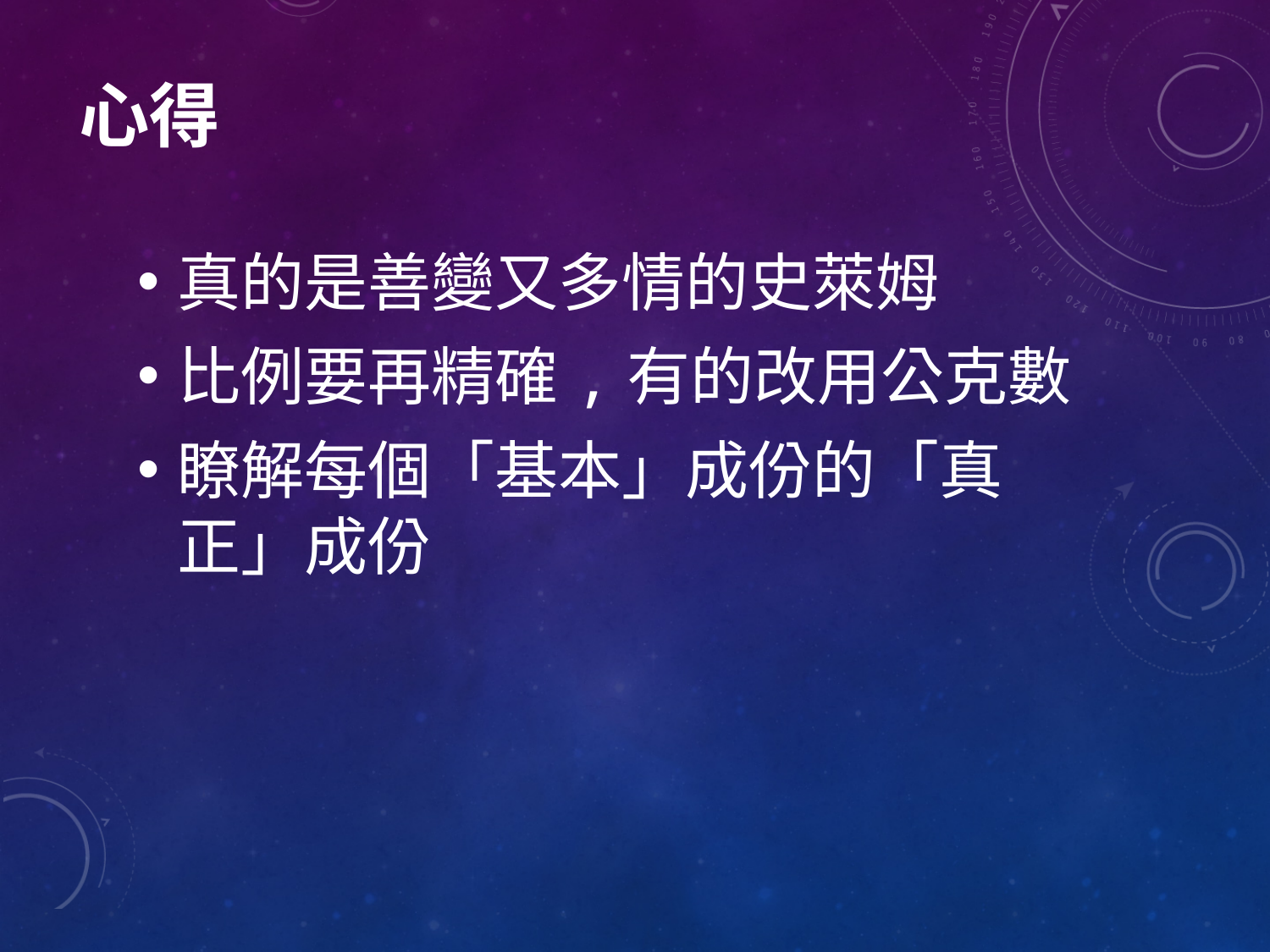

# 心得
真的是善變又多情的史萊姆
比例要再精確,有的改用公克數
瞭解每個「基本」成份的「真正」成份